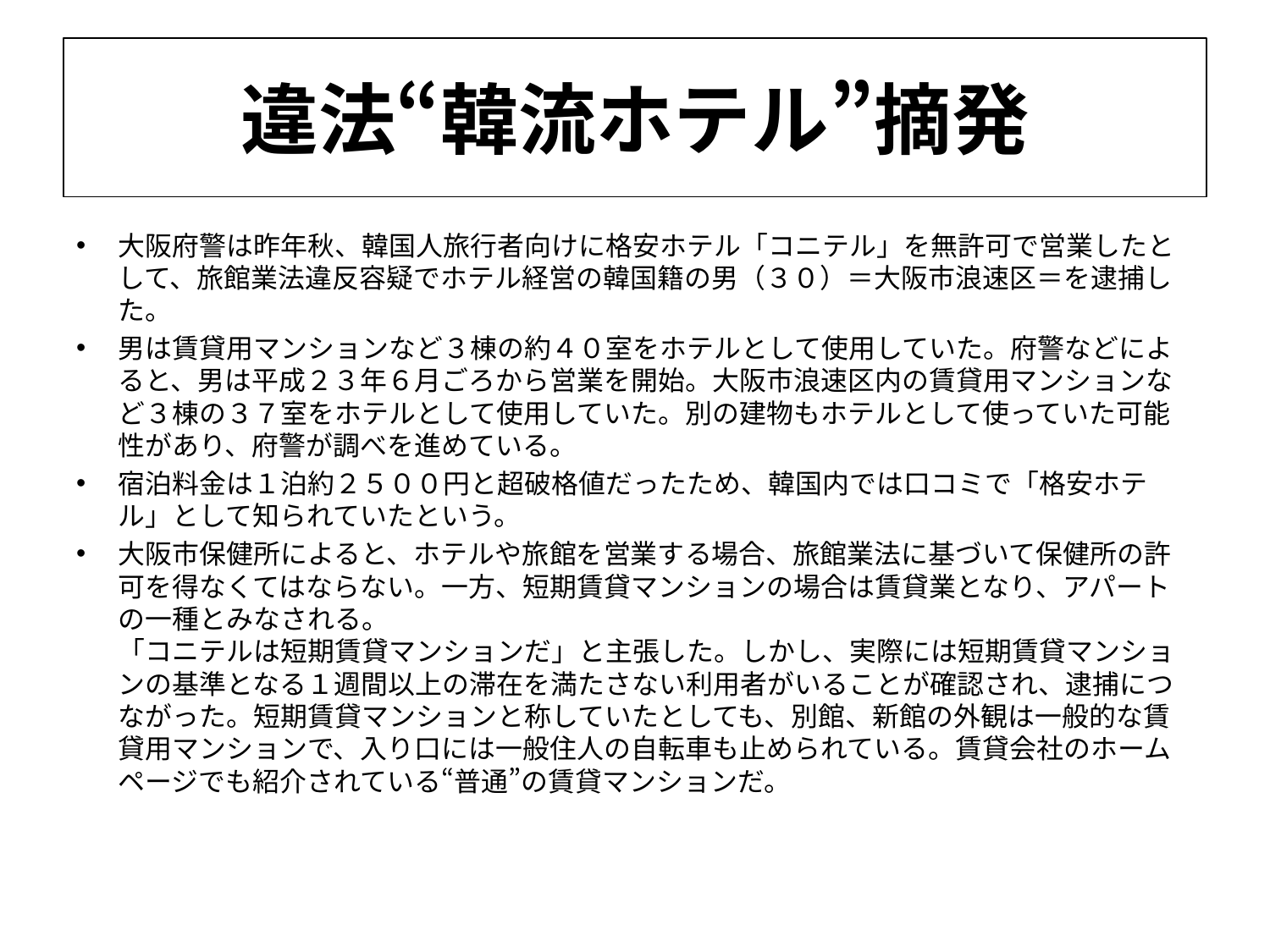

# 違法“韓流ホテル”摘発
大阪府警は昨年秋、韓国人旅行者向けに格安ホテル「コニテル」を無許可で営業したとして、旅館業法違反容疑でホテル経営の韓国籍の男（３０）＝大阪市浪速区＝を逮捕した。
男は賃貸用マンションなど３棟の約４０室をホテルとして使用していた。府警などによると、男は平成２３年６月ごろから営業を開始。大阪市浪速区内の賃貸用マンションなど３棟の３７室をホテルとして使用していた。別の建物もホテルとして使っていた可能性があり、府警が調べを進めている。
宿泊料金は１泊約２５００円と超破格値だったため、韓国内では口コミで「格安ホテル」として知られていたという。
大阪市保健所によると、ホテルや旅館を営業する場合、旅館業法に基づいて保健所の許可を得なくてはならない。一方、短期賃貸マンションの場合は賃貸業となり、アパートの一種とみなされる。
「コニテルは短期賃貸マンションだ」と主張した。しかし、実際には短期賃貸マンションの基準となる１週間以上の滞在を満たさない利用者がいることが確認され、逮捕につながった。短期賃貸マンションと称していたとしても、別館、新館の外観は一般的な賃貸用マンションで、入り口には一般住人の自転車も止められている。賃貸会社のホームページでも紹介されている“普通”の賃貸マンションだ。